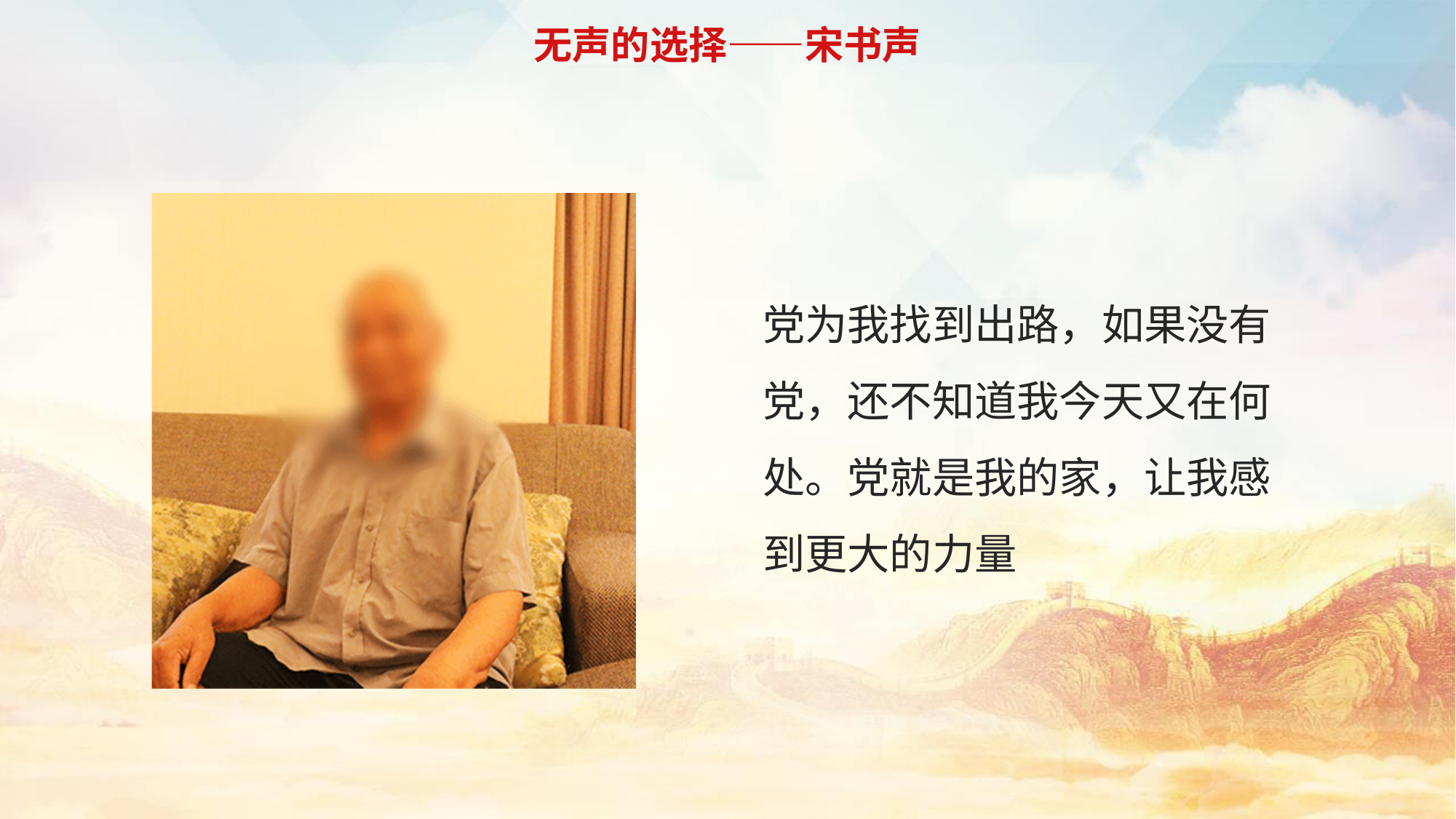

无声的选择——宋书声

党为我找到出路，如果没有党，还不知道我今天又在何处。党就是我的家，让我感到更大的力量